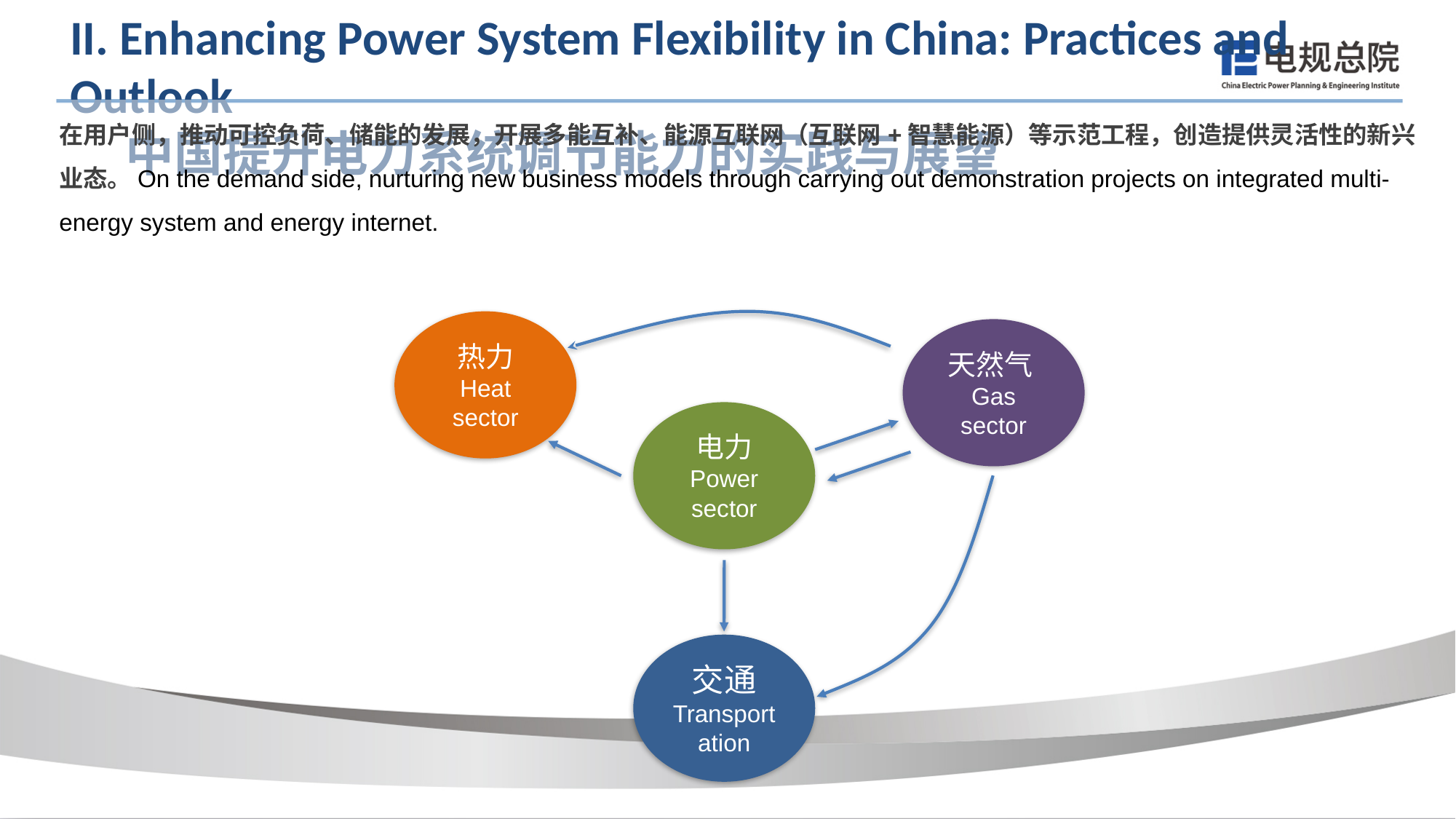

II. Enhancing Power System Flexibility in China: Practices and Outlook
    中国提升电力系统调节能力的实践与展望
在用户侧，推动可控负荷、储能的发展，开展多能互补、能源互联网（互联网+智慧能源）等示范工程，创造提供灵活性的新兴业态。On the demand side, nurturing new business models through carrying out demonstration projects on integrated multi-energy system and energy internet.
热力
Heat sector

天然气Gas sector
电力
Power sector

交通
Transportation